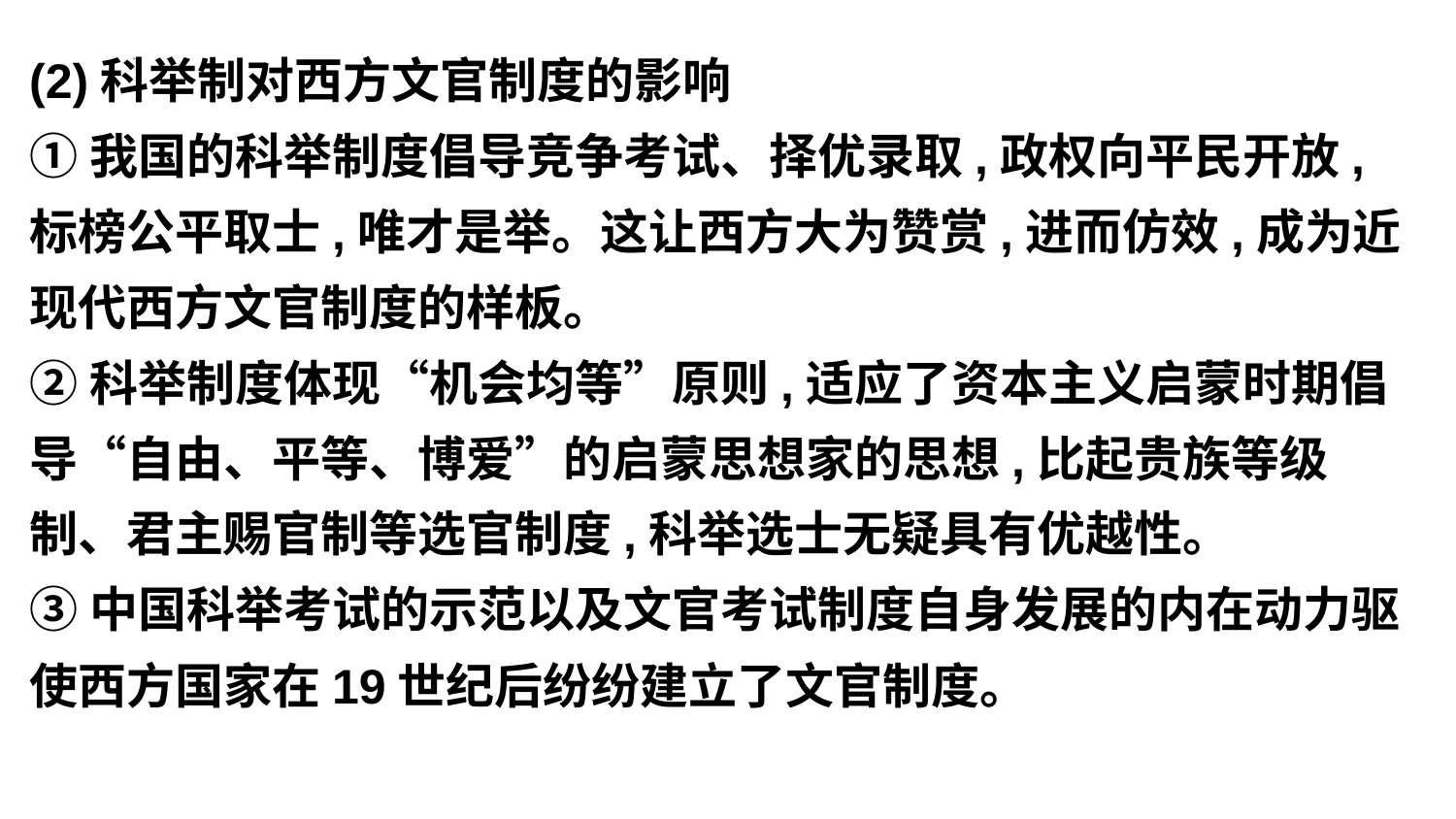

(2)科举制对西方文官制度的影响
①我国的科举制度倡导竞争考试、择优录取,政权向平民开放,标榜公平取士,唯才是举。这让西方大为赞赏,进而仿效,成为近现代西方文官制度的样板。
②科举制度体现“机会均等”原则,适应了资本主义启蒙时期倡导“自由、平等、博爱”的启蒙思想家的思想,比起贵族等级制、君主赐官制等选官制度,科举选士无疑具有优越性。
③中国科举考试的示范以及文官考试制度自身发展的内在动力驱使西方国家在19世纪后纷纷建立了文官制度。